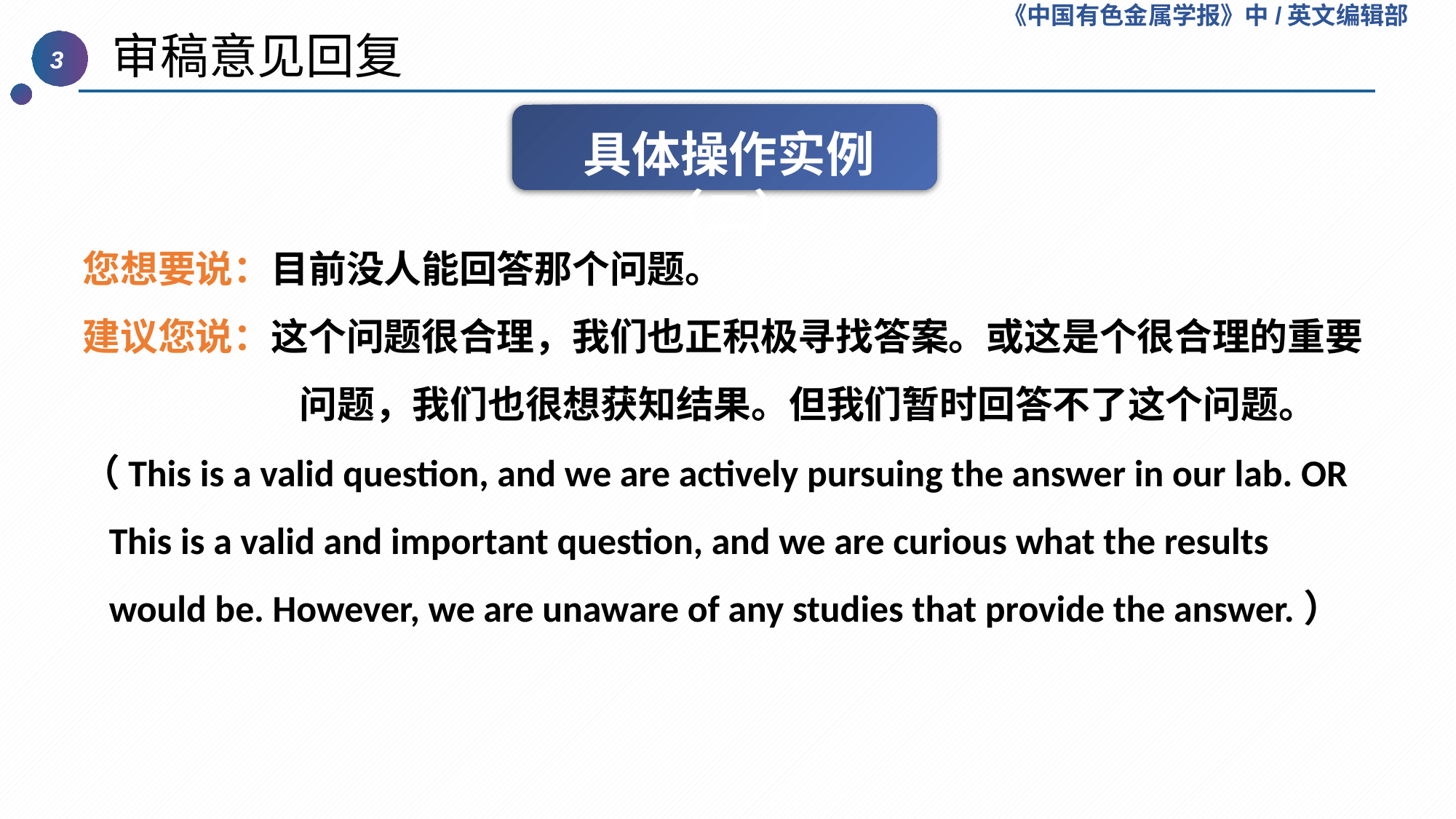

《中国有色金属学报》中/英文编辑部

      审稿意见回复

3

具体操作实例（二）
您想要说：目前没人能回答那个问题。
建议您说：这个问题很合理，我们也正积极寻找答案。或这是个很合理的重要问题，我们也很想获知结果。但我们暂时回答不了这个问题。
（This is a valid question, and we are actively pursuing the answer in our lab. OR This is a valid and important question, and we are curious what the results would be. However, we are unaware of any studies that provide the answer.）